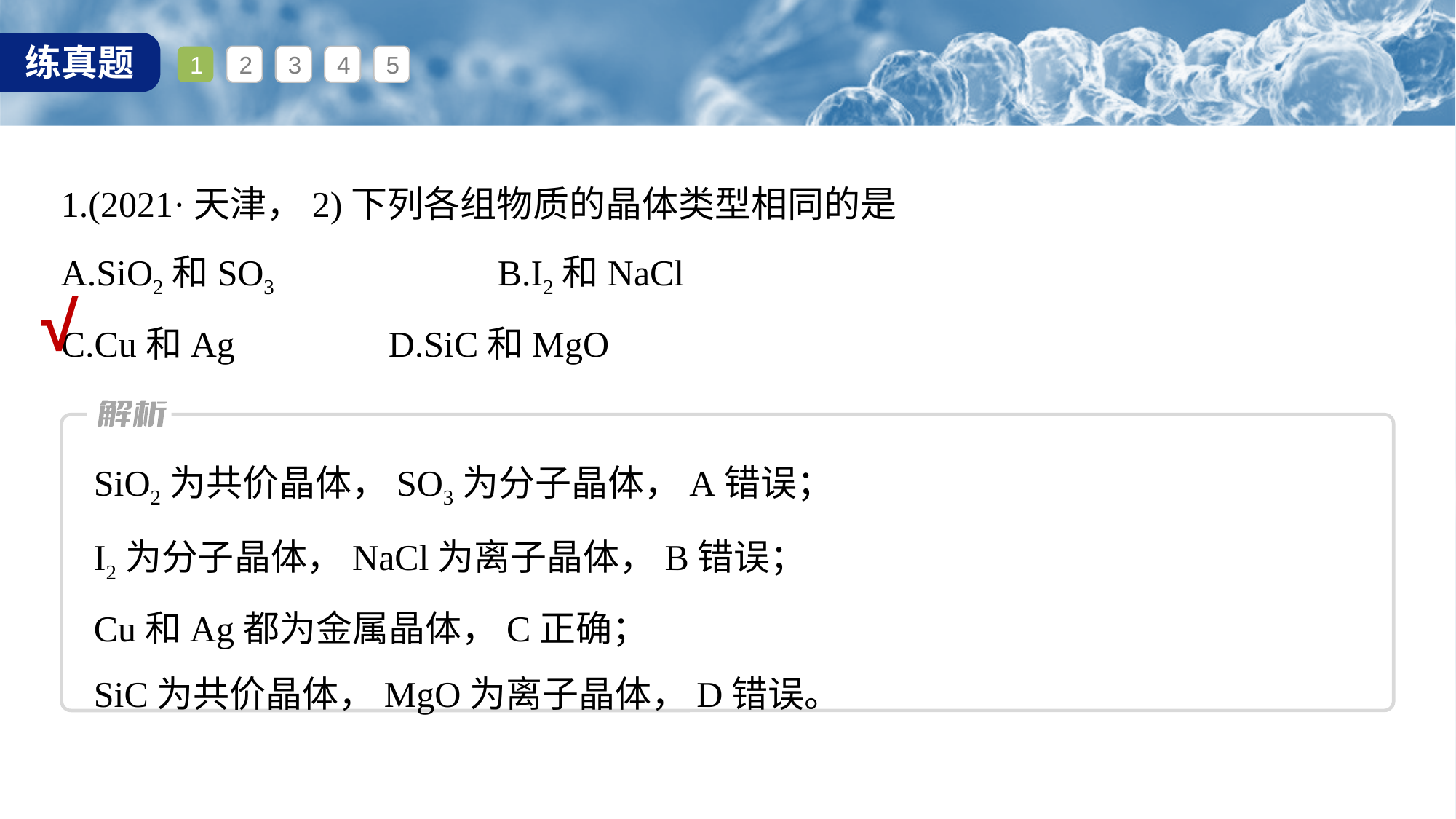

1
2
3
4
5
1.(2021·天津，2)下列各组物质的晶体类型相同的是
A.SiO2和SO3  		B.I2和NaCl
C.Cu和Ag  		D.SiC和MgO
√

SiO2为共价晶体，SO3为分子晶体，A错误；
I2为分子晶体，NaCl为离子晶体，B错误；
Cu和Ag都为金属晶体，C正确；
SiC为共价晶体，MgO为离子晶体，D错误。